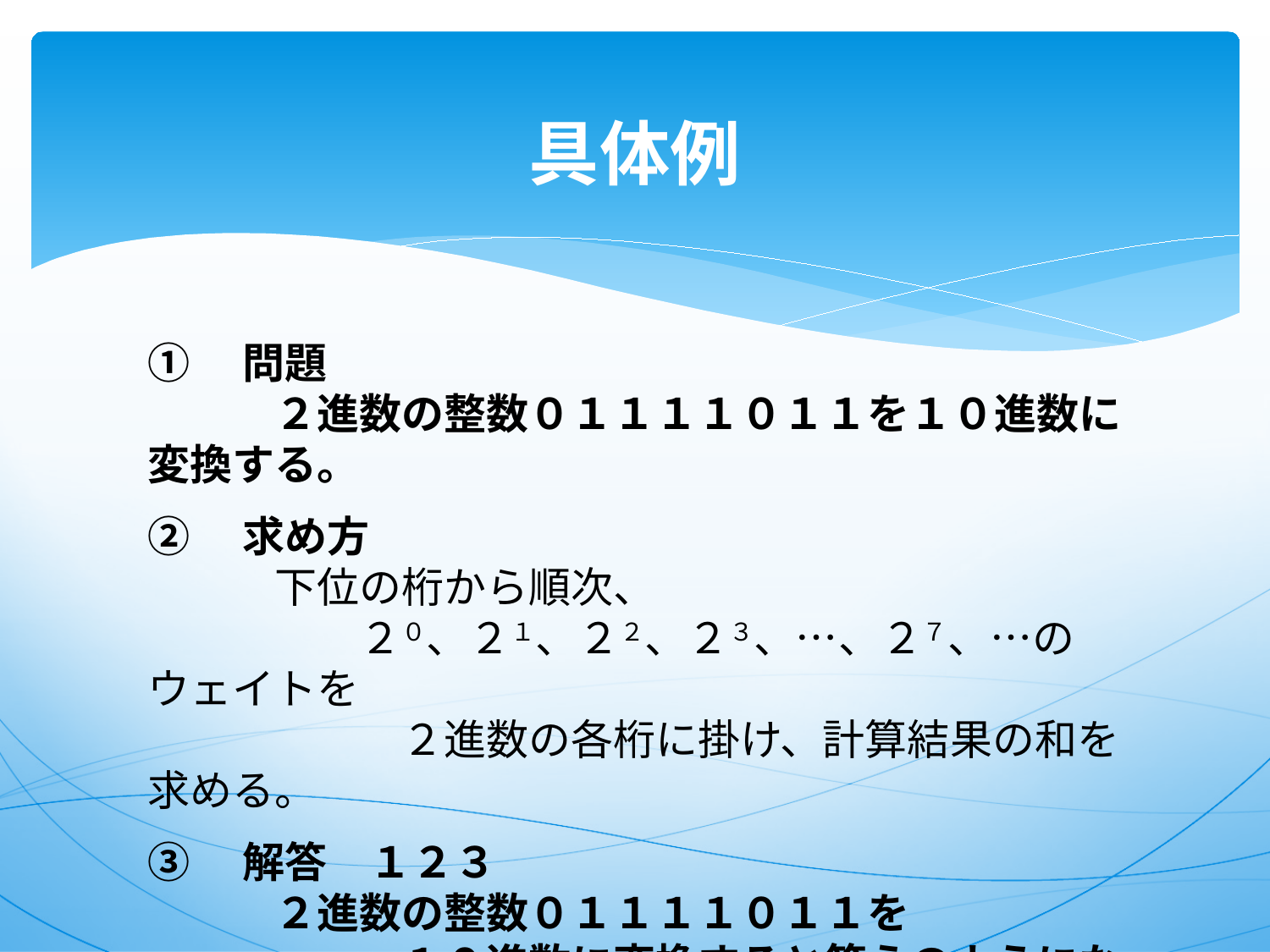

# 具体例
①　問題
　　　２進数の整数０１１１１０１１を１０進数に変換する。
②　求め方
　　　下位の桁から順次、
　　　　　２０、２１、２２、２３、…、２７、…のウェイトを
　　　　　　２進数の各桁に掛け、計算結果の和を求める。
③　解答　１２３
　　　２進数の整数０１１１１０１１を
　　　　　　１０進数に変換すると答えのようになる。